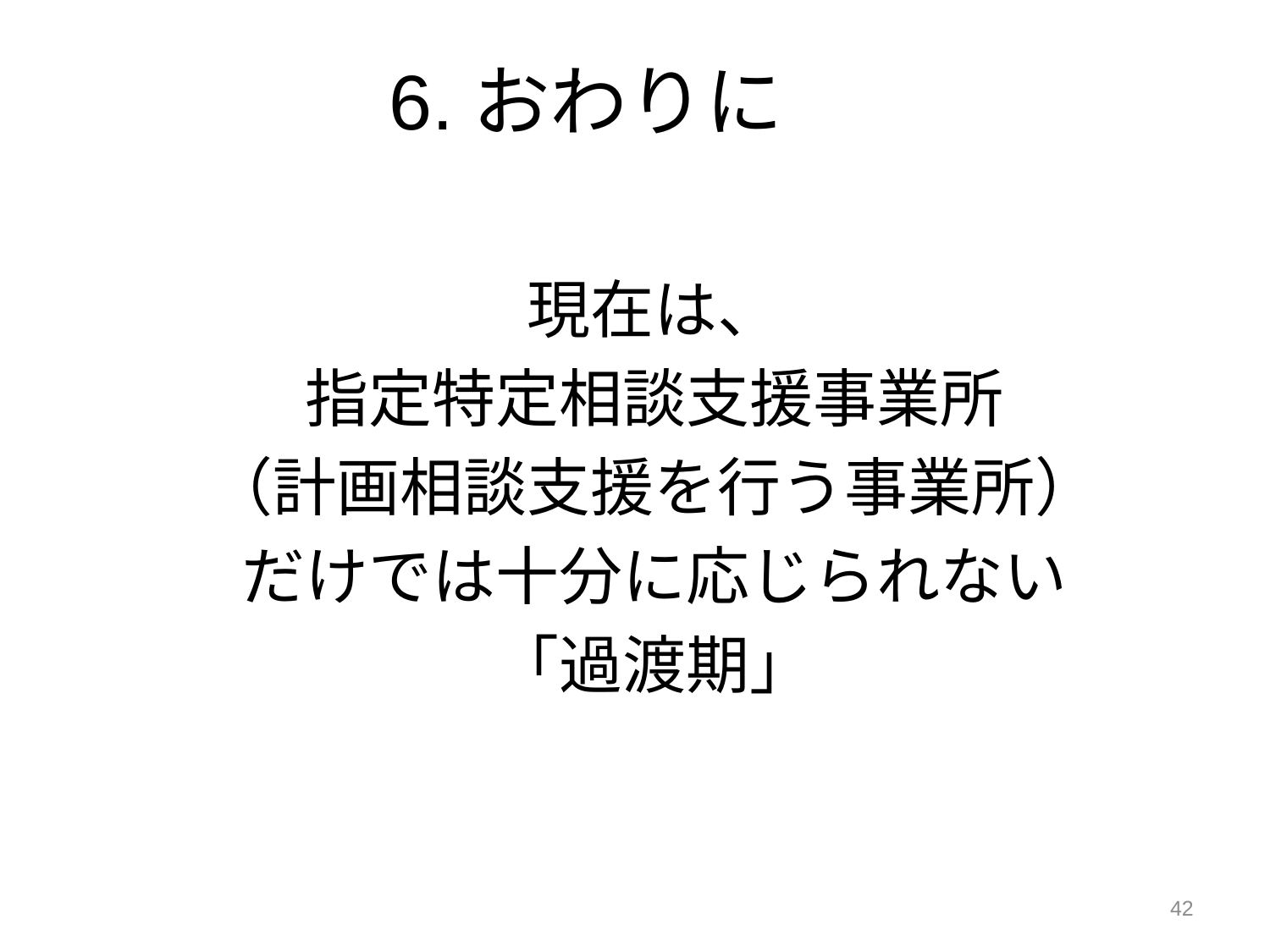

6.おわりに

現在は、
指定特定相談支援事業所
（計画相談支援を行う事業所）
だけでは十分に応じられない
「過渡期」
42